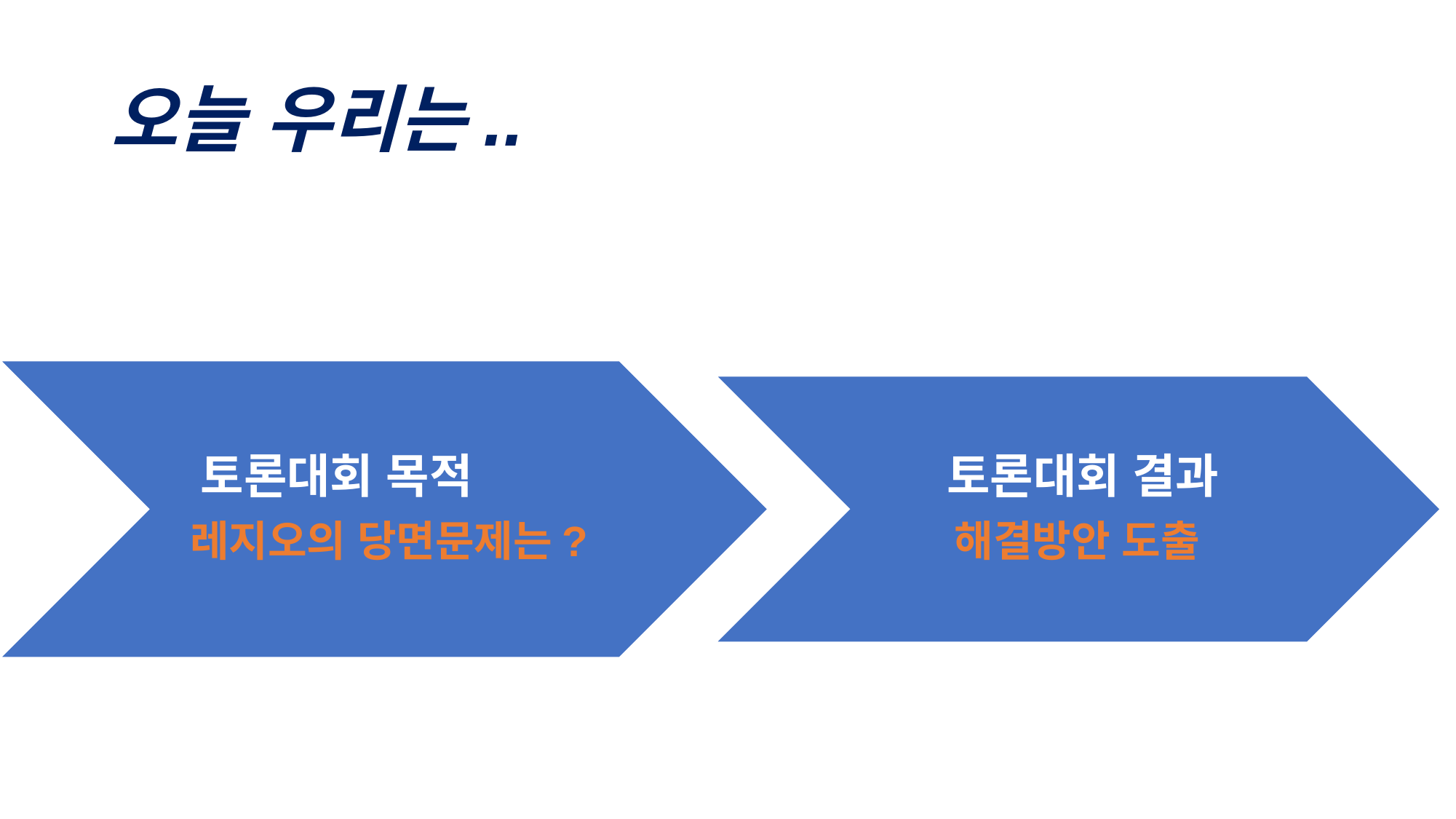

# 오늘 우리는..
토론대회 목적
레지오의 당면문제는?
토론대회 결과
해결방안 도출